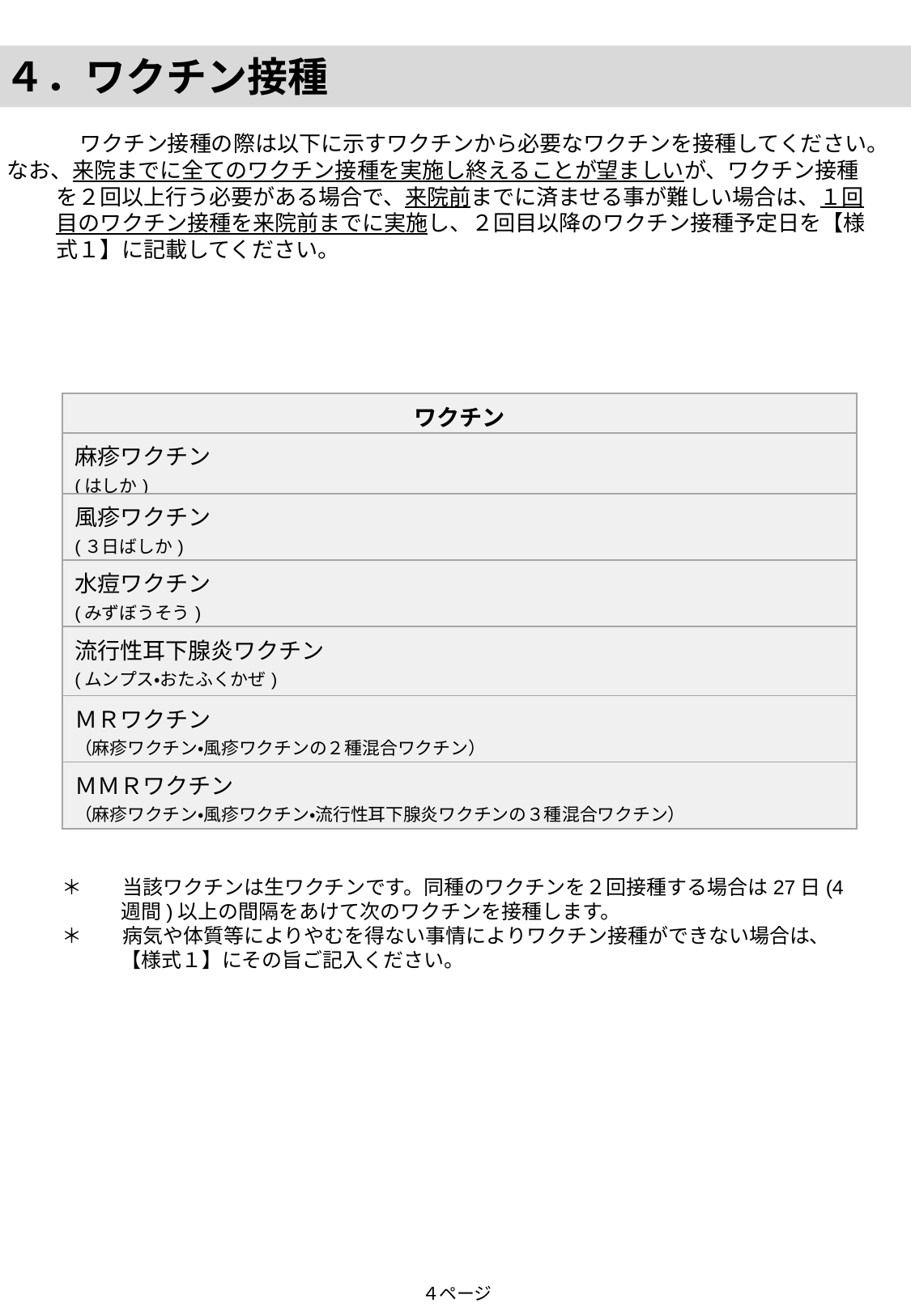

４．ワクチン接種

　　　　ワクチン接種の際は以下に示すワクチンから必要なワクチンを接種してください。
　なお、来院までに全てのワクチン接種を実施し終えることが望ましいが、ワクチン接種を２回以上行う必要がある場合で、来院前までに済ませる事が難しい場合は、１回目のワクチン接種を来院前までに実施し、２回目以降のワクチン接種予定日を【様式１】に記載してください。

| ワクチン |
| --- |
| 麻疹ワクチン (はしか) |
| 風疹ワクチン (３日ばしか) |
| 水痘ワクチン (みずぼうそう) |
| 流行性耳下腺炎ワクチン (ムンプス・おたふくかぜ) |
| ＭＲワクチン （麻疹ワクチン・風疹ワクチンの２種混合ワクチン） |
| ＭＭＲワクチン （麻疹ワクチン・風疹ワクチン・流行性耳下腺炎ワクチンの３種混合ワクチン） |
＊　　当該ワクチンは生ワクチンです。同種のワクチンを２回接種する場合は27日(4週間)以上の間隔をあけて次のワクチンを接種します。
＊　　病気や体質等によりやむを得ない事情によりワクチン接種ができない場合は、【様式１】にその旨ご記入ください。
４ページ